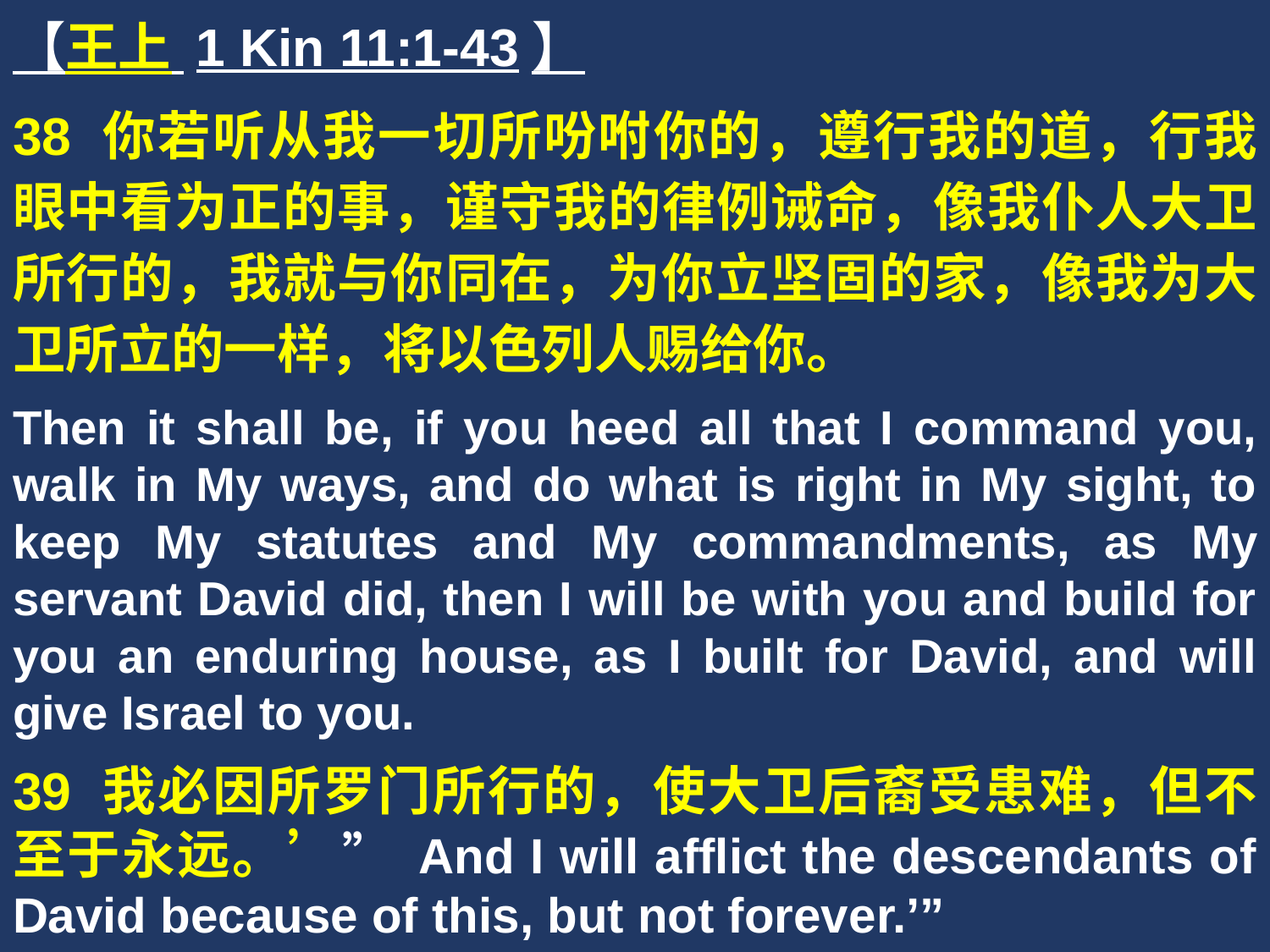

【王上 1 Kin 11:1-43】
38 你若听从我一切所吩咐你的，遵行我的道，行我眼中看为正的事，谨守我的律例诫命，像我仆人大卫所行的，我就与你同在，为你立坚固的家，像我为大卫所立的一样，将以色列人赐给你。
Then it shall be, if you heed all that I command you, walk in My ways, and do what is right in My sight, to keep My statutes and My commandments, as My servant David did, then I will be with you and build for you an enduring house, as I built for David, and will give Israel to you.
39 我必因所罗门所行的，使大卫后裔受患难，但不至于永远。’” And I will afflict the descendants of David because of this, but not forever.’”